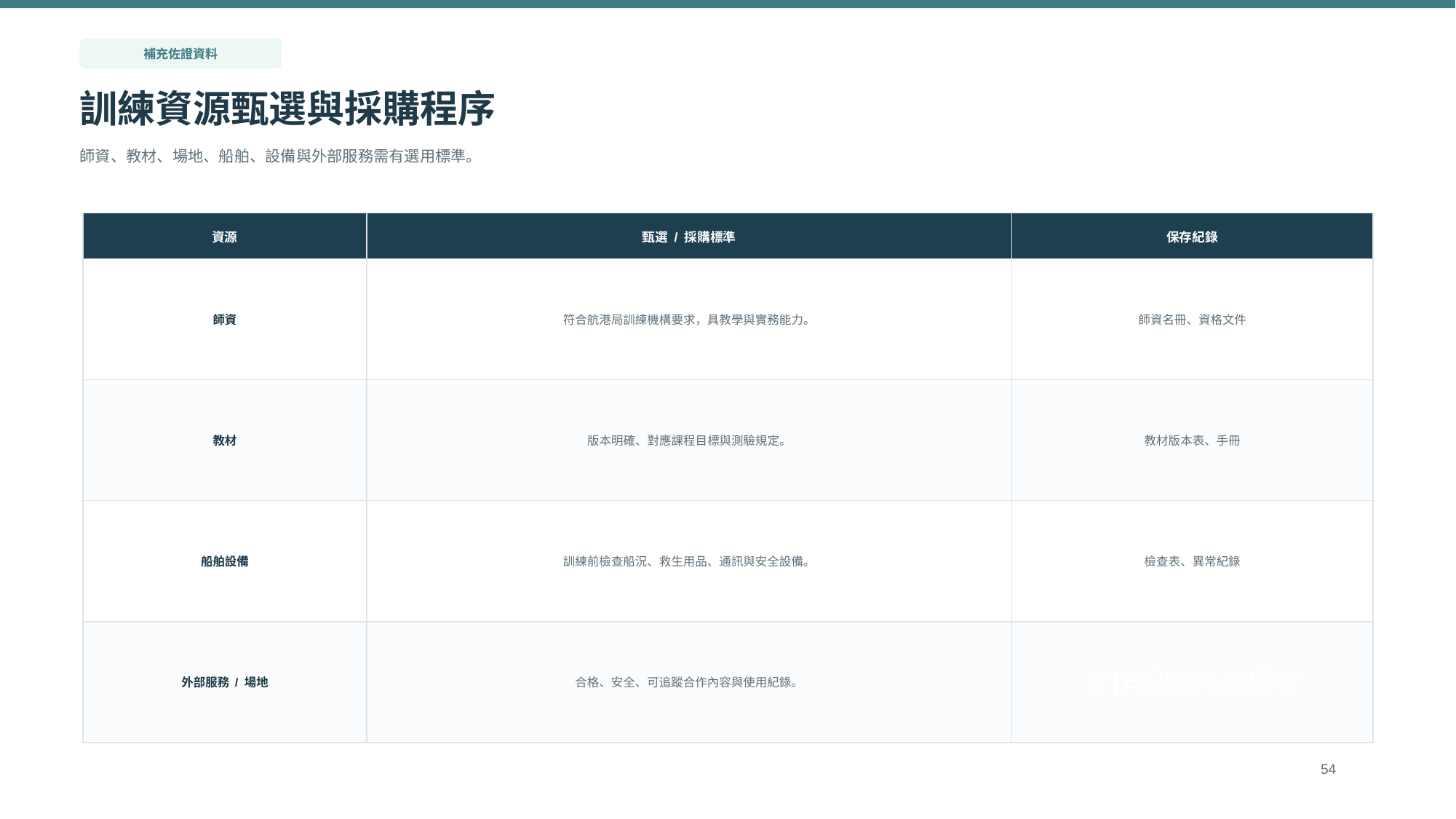

補充佐證資料
訓練資源甄選與採購程序
師資、教材、場地、船舶、設備與外部服務需有選用標準。
資源
甄選 / 採購標準
保存紀錄
師資
符合航港局訓練機構要求，具教學與實務能力。
師資名冊、資格文件
教材
版本明確、對應課程目標與測驗規定。
教材版本表、手冊
船舶設備
訓練前檢查船況、救生用品、通訊與安全設備。
檢查表、異常紀錄
外部服務 / 場地
合格、安全、可追蹤合作內容與使用紀錄。
合作紀錄內部保存
54